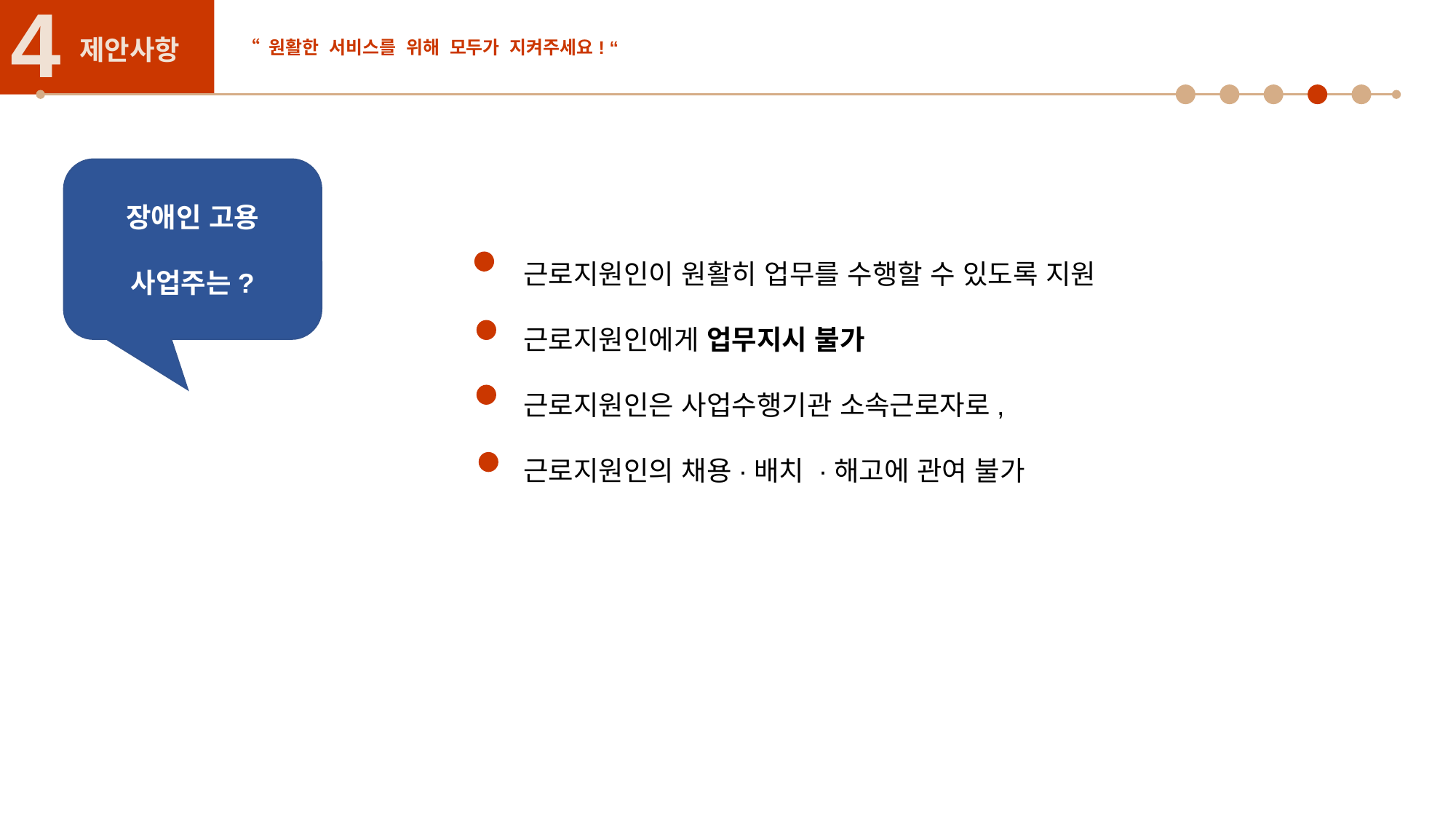

4

제안사항
“ 원활한  서비스를  위해  모두가  지켜주세요! “

장애인 고용
사업주는?
근로지원인이 원활히 업무를 수행할 수 있도록 지원
근로지원인에게 업무지시 불가
근로지원인은 사업수행기관 소속근로자로,
근로지원인의 채용·배치 ·해고에 관여 불가